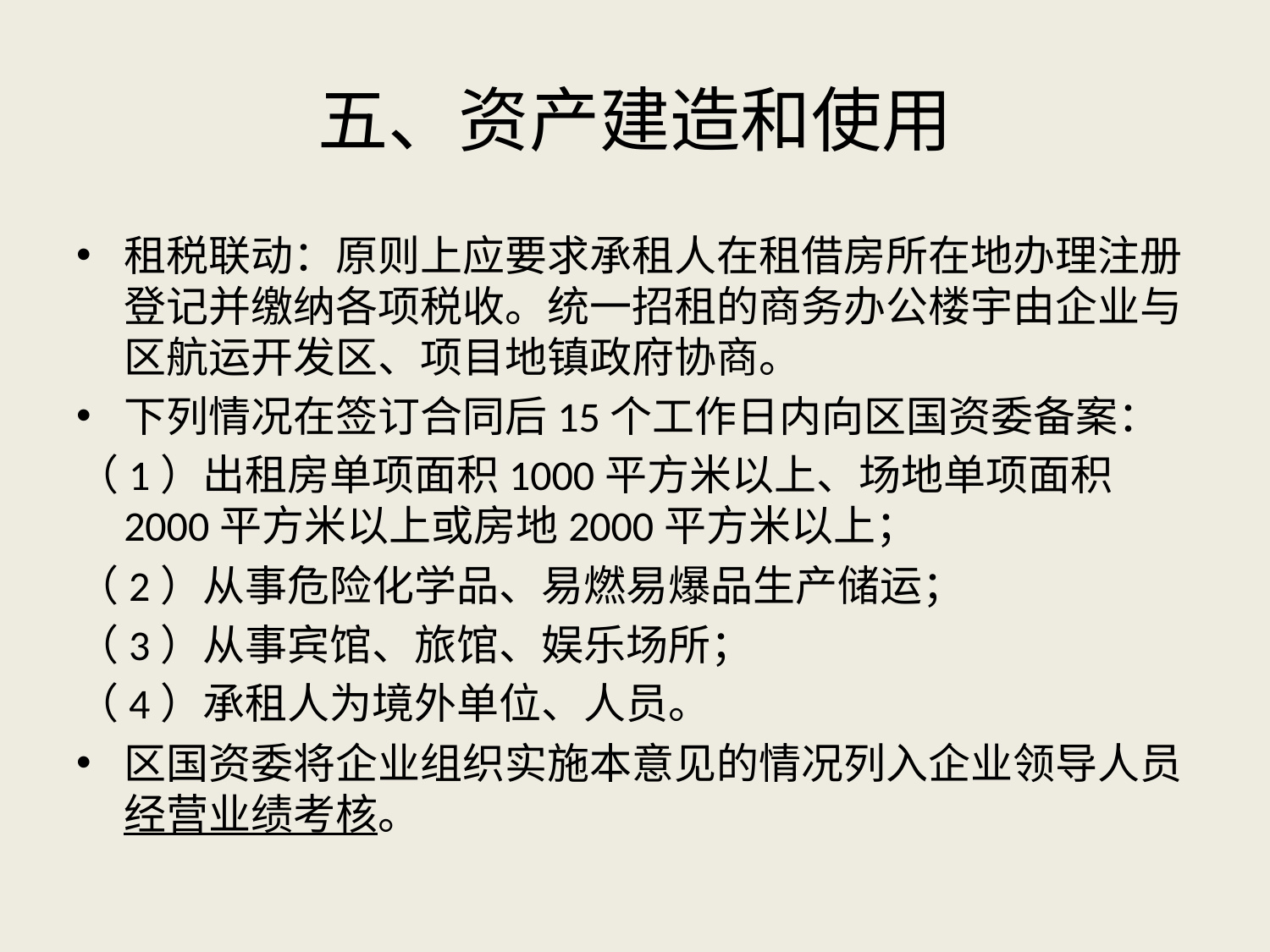

# 五、资产建造和使用
租税联动：原则上应要求承租人在租借房所在地办理注册登记并缴纳各项税收。统一招租的商务办公楼宇由企业与区航运开发区、项目地镇政府协商。
下列情况在签订合同后15个工作日内向区国资委备案：
（1）出租房单项面积1000平方米以上、场地单项面积2000平方米以上或房地2000平方米以上；
（2）从事危险化学品、易燃易爆品生产储运；
（3）从事宾馆、旅馆、娱乐场所；
（4）承租人为境外单位、人员。
区国资委将企业组织实施本意见的情况列入企业领导人员经营业绩考核。